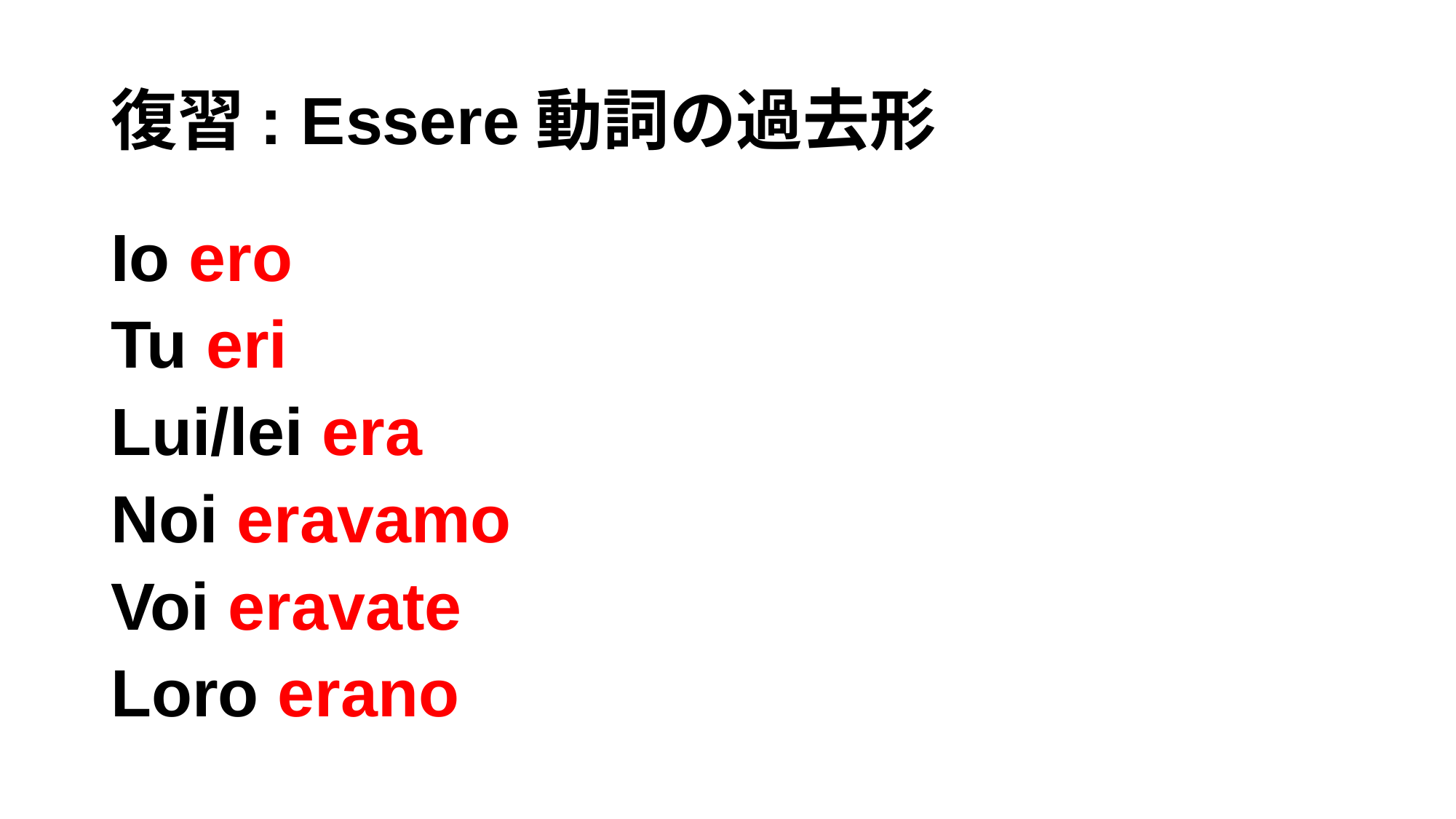

# 復習: Essere動詞の過去形
Io ero
Tu eri
Lui/lei era
Noi eravamo
Voi eravate
Loro erano